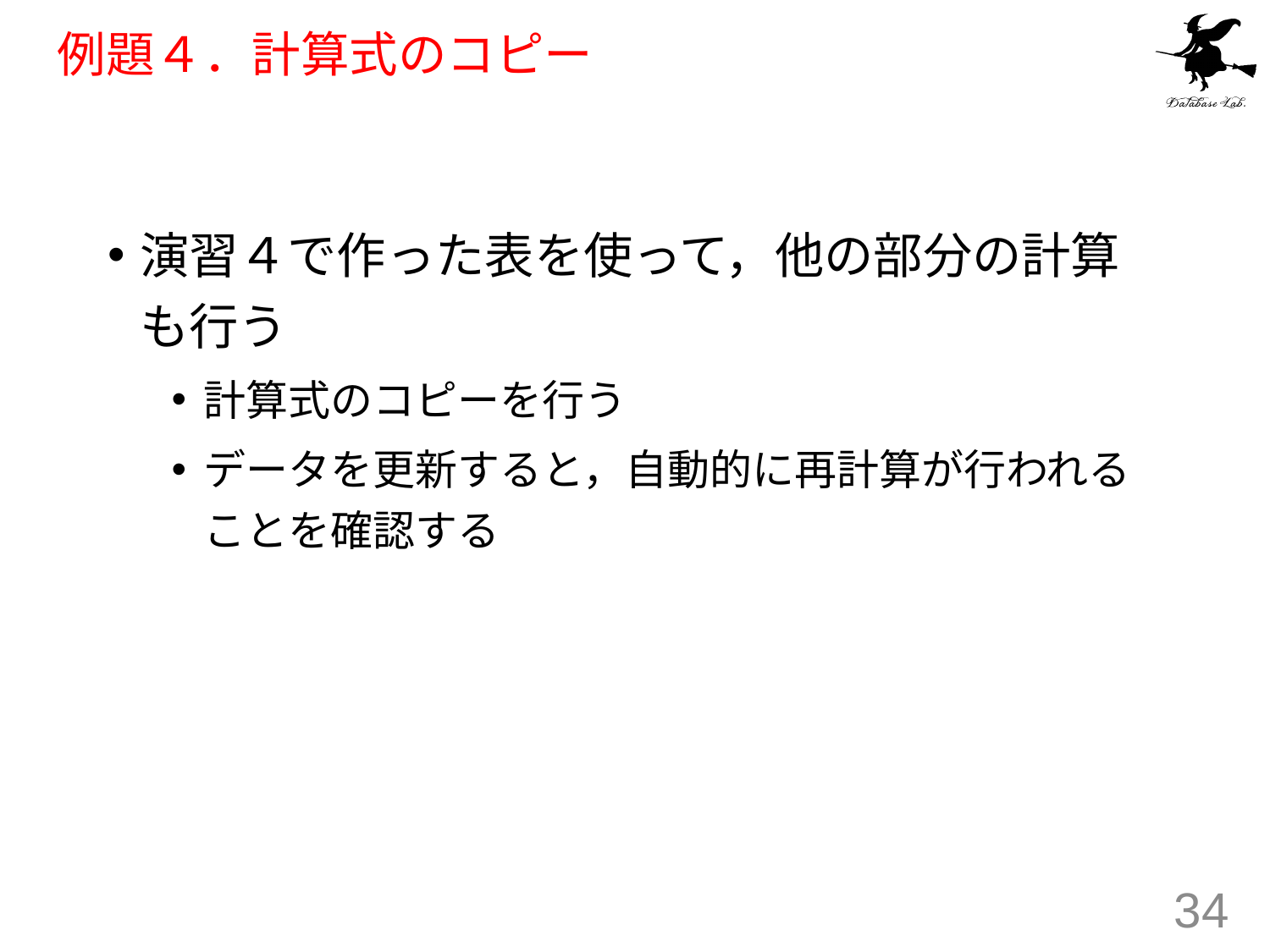

# 例題４．計算式のコピー
演習４で作った表を使って，他の部分の計算も行う
計算式のコピーを行う
データを更新すると，自動的に再計算が行われることを確認する

34